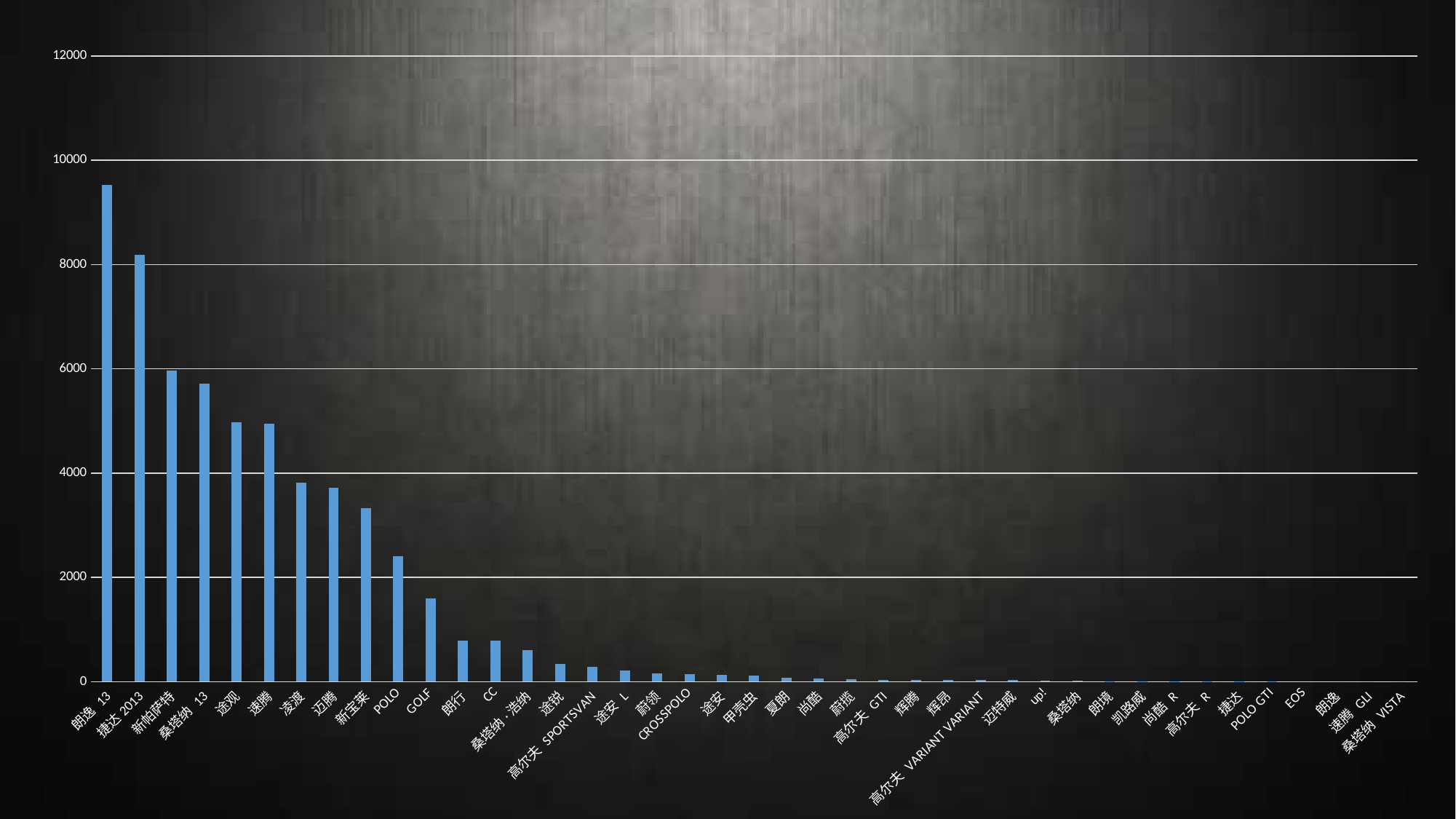

### Chart:

| Category |  |
|---|---|
| 朗逸 13 | 9532.0 |
| 捷达2013 | 8192.0 |
| 新帕萨特 | 5964.0 |
| 桑塔纳 13 | 5723.0 |
| 途观 | 4977.0 |
| 速腾 | 4947.0 |
| 凌渡 | 3819.0 |
| 迈腾 | 3716.0 |
| 新宝莱 | 3328.0 |
| POLO | 2405.0 |
| GOLF | 1598.0 |
| 朗行 | 793.0 |
| CC | 788.0 |
| 桑塔纳·浩纳 | 600.0 |
| 途锐 | 345.0 |
| 高尔夫 SPORTSVAN | 286.0 |
| 途安 L | 217.0 |
| 蔚领 | 154.0 |
| CROSSPOLO | 151.0 |
| 途安 | 125.0 |
| 甲壳虫 | 115.0 |
| 夏朗 | 77.0 |
| 尚酷 | 56.0 |
| 蔚揽 | 44.0 |
| 高尔夫 GTI | 37.0 |
| 辉腾 | 37.0 |
| 辉昂 | 32.0 |
| 高尔夫 VARIANT VARIANT | 31.0 |
| 迈特威 | 30.0 |
| up! | 15.0 |
| 桑塔纳 | 13.0 |
| 朗境 | 11.0 |
| 凯路威 | 9.0 |
| 尚酷 R | 5.0 |
| 高尔夫 R | 3.0 |
| 捷达 | 2.0 |
| POLO GTI | 2.0 |
| EOS | 0.0 |
| 朗逸 | 0.0 |
| 速腾 GLI | 0.0 |
| 桑塔纳 VISTA | 0.0 |
#